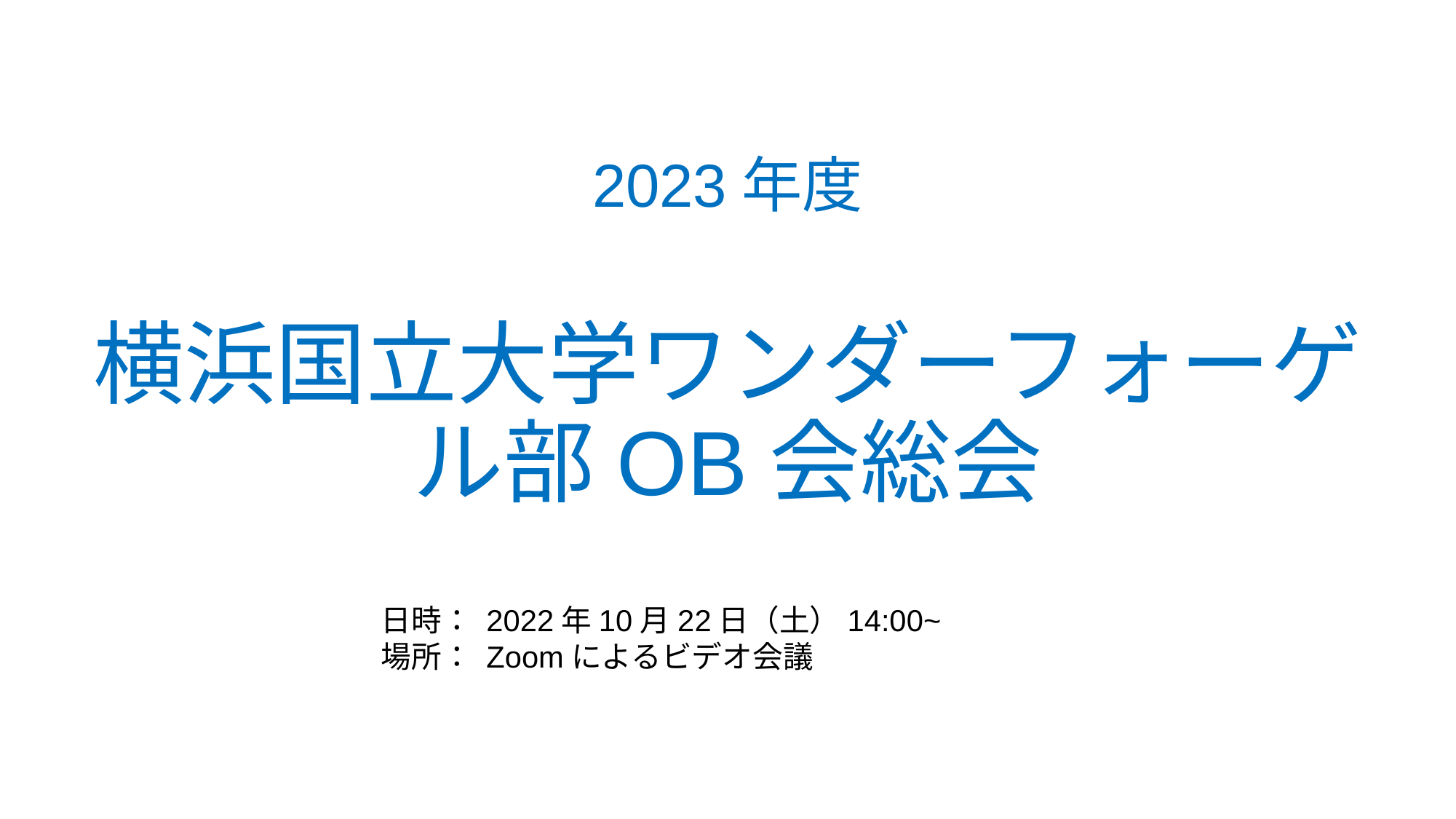

# 2023年度 横浜国立大学ワンダーフォーゲル部OB会総会
日時： 2022年10月22日（土）14:00~
場所： Zoomによるビデオ会議